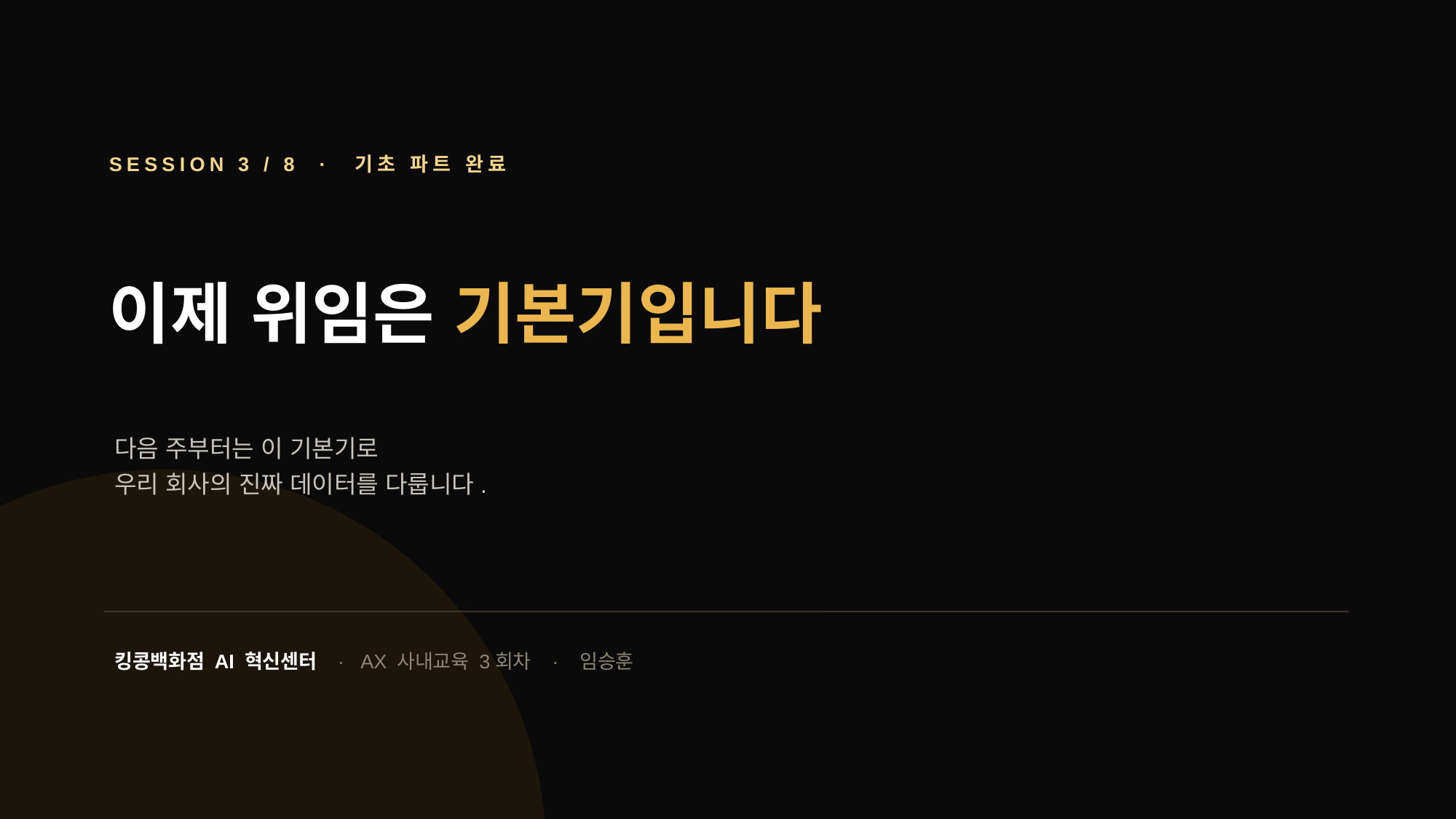

SESSION 3 / 8  ·  기초 파트 완료
이제 위임은 기본기입니다
다음 주부터는 이 기본기로
우리 회사의 진짜 데이터를 다룹니다.

킹콩백화점 AI 혁신센터   ·   AX 사내교육 3회차   ·   임승훈